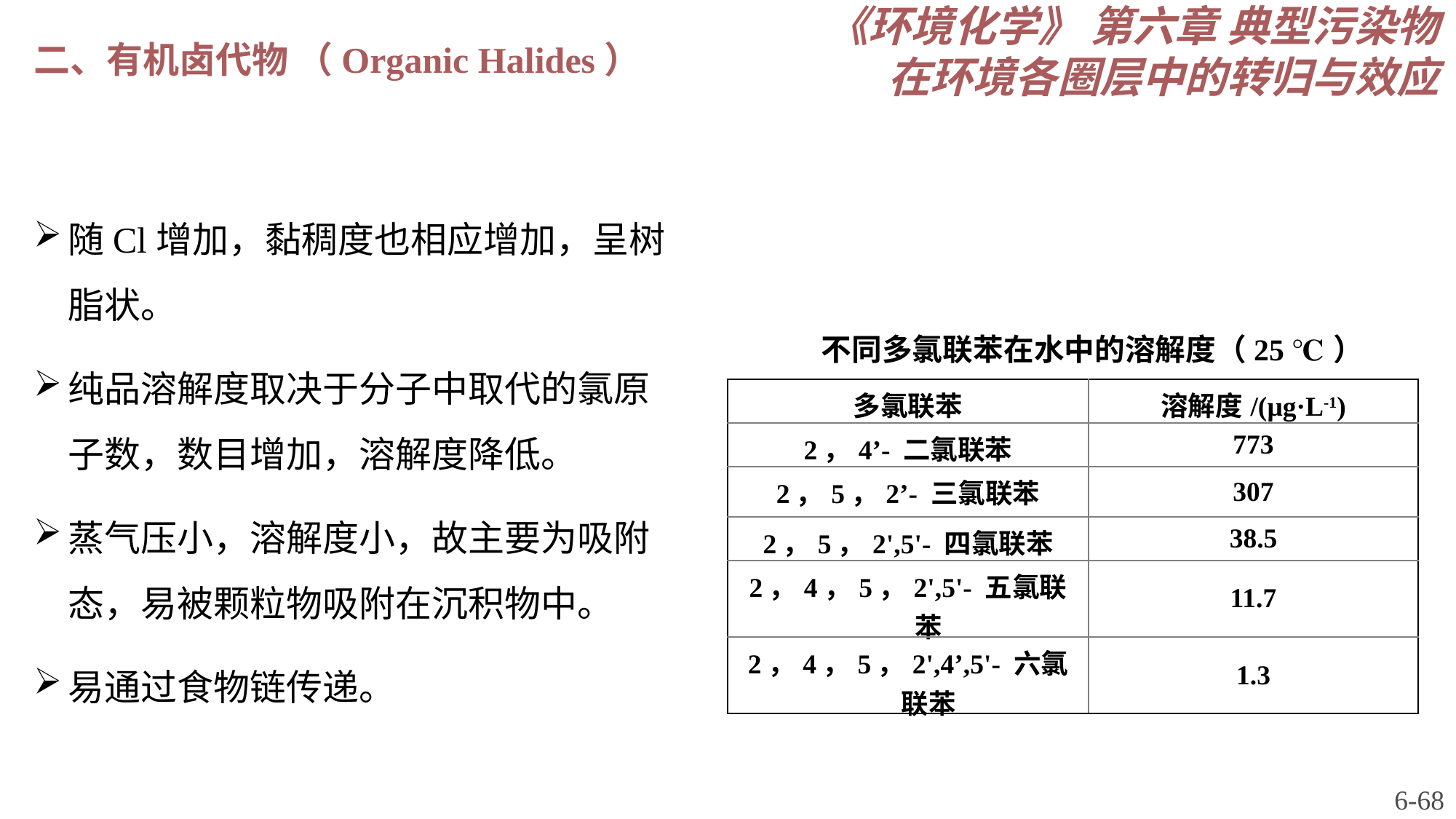

《环境化学》 第六章 典型污染物在环境各圈层中的转归与效应
二、有机卤代物 （Organic Halides）
随Cl增加，黏稠度也相应增加，呈树脂状。
纯品溶解度取决于分子中取代的氯原子数，数目增加，溶解度降低。
蒸气压小，溶解度小，故主要为吸附态，易被颗粒物吸附在沉积物中。
易通过食物链传递。

不同多氯联苯在水中的溶解度（25 ℃）
| 多氯联苯 | 溶解度/(μg·L-1) |
| --- | --- |
| 2，4’- 二氯联苯 | 773 |
| 2，5，2’- 三氯联苯 | 307 |
| 2，5，2',5'- 四氯联苯 | 38.5 |
| 2，4，5，2',5'- 五氯联苯 | 11.7 |
| 2，4，5，2',4’,5'- 六氯联苯 | 1.3 |
6-68